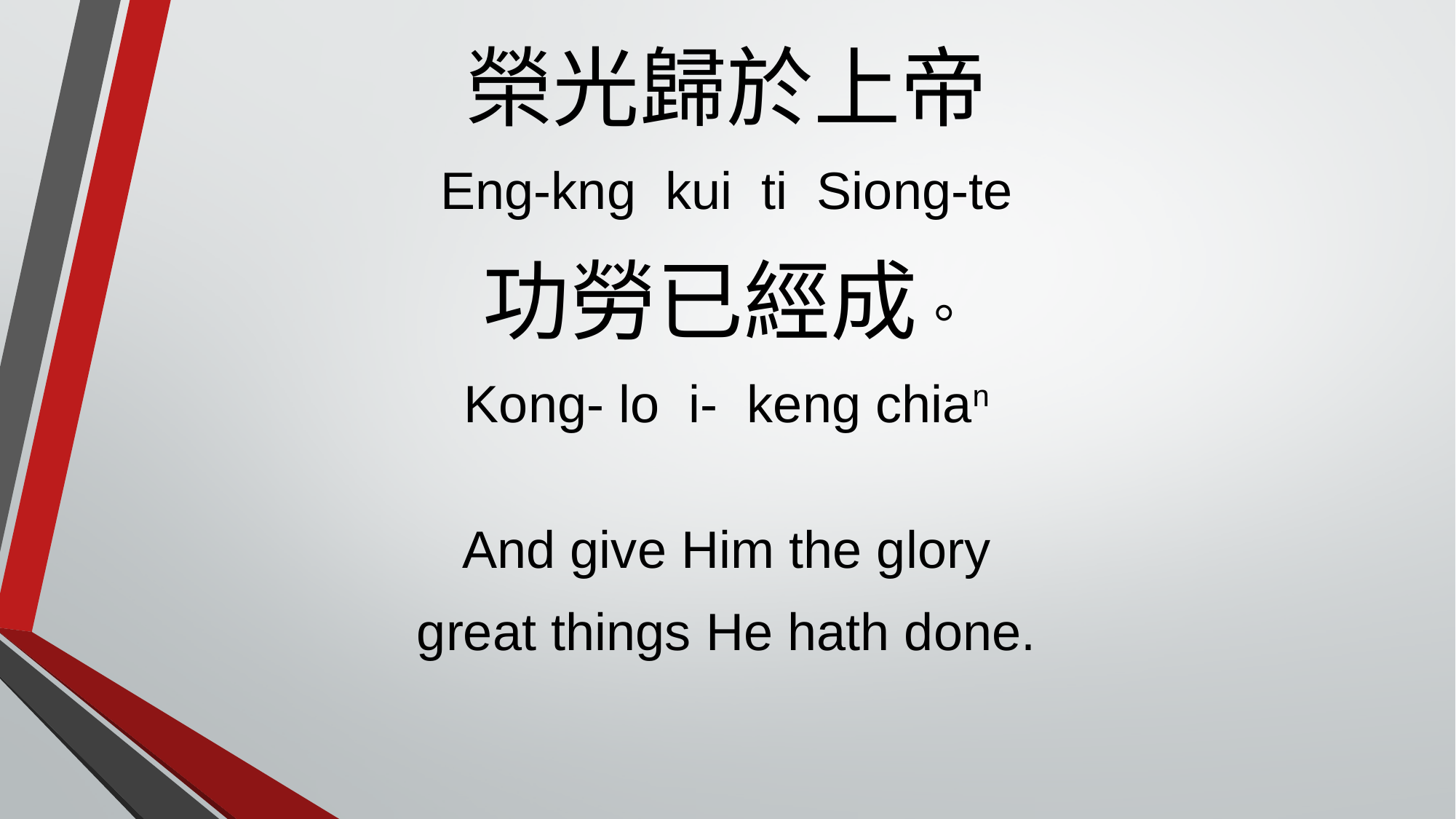

榮光歸於上帝
Eng-kng  kui  ti  Siong-te
功勞已經成。
Kong- lo  i-  keng chian
And give Him the glory
great things He hath done.